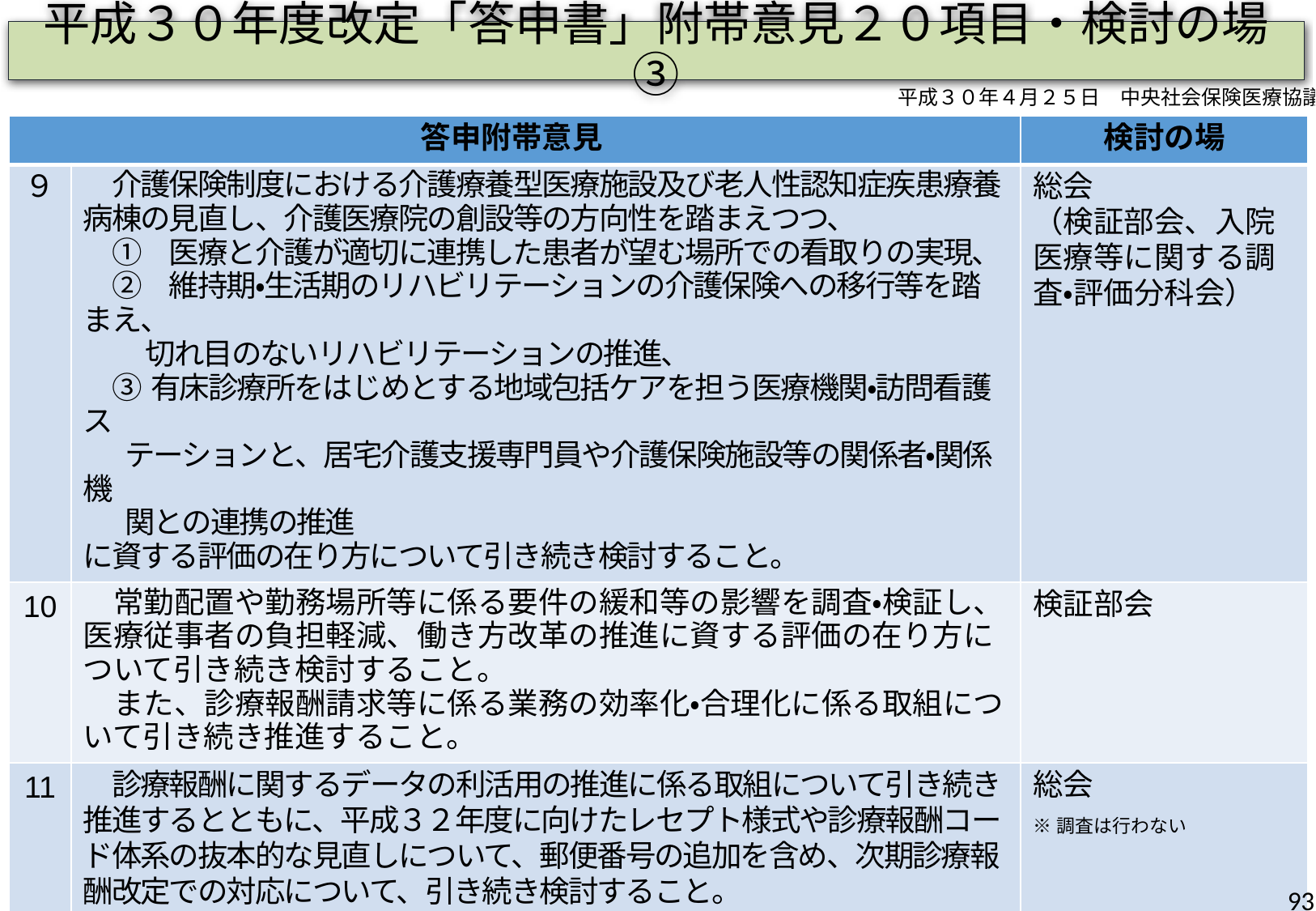

# 平成３０年度改定「答申書」附帯意見２０項目・検討の場③
平成３０年４月２５日　中央社会保険医療協議会
| 答申附帯意見 |  | 検討の場 |
| --- | --- | --- |
| ９ | 介護保険制度における介護療養型医療施設及び老人性認知症疾患療養病棟の見直し、介護医療院の創設等の方向性を踏まえつつ、 　①　医療と介護が適切に連携した患者が望む場所での看取りの実現、 　②　維持期・生活期のリハビリテーションの介護保険への移行等を踏まえ、　 　　 切れ目のないリハビリテーションの推進、 　③ 有床診療所をはじめとする地域包括ケアを担う医療機関・訪問看護ス テーションと、居宅介護支援専門員や介護保険施設等の関係者・関係機 関との連携の推進 に資する評価の在り方について引き続き検討すること。 | 総会 （検証部会、入院医療等に関する調査・評価分科会） |
| 10 | 常勤配置や勤務場所等に係る要件の緩和等の影響を調査・検証し、医療従事者の負担軽減、働き方改革の推進に資する評価の在り方について引き続き検討すること。 　また、診療報酬請求等に係る業務の効率化・合理化に係る取組について引き続き推進すること。 | 検証部会 |
| 11 | 診療報酬に関するデータの利活用の推進に係る取組について引き続き推進するとともに、平成３２年度に向けたレセプト様式や診療報酬コード体系の抜本的な見直しについて、郵便番号の追加を含め、次期診療報酬改定での対応について、引き続き検討すること。 | 総会 ※調査は行わない |
93